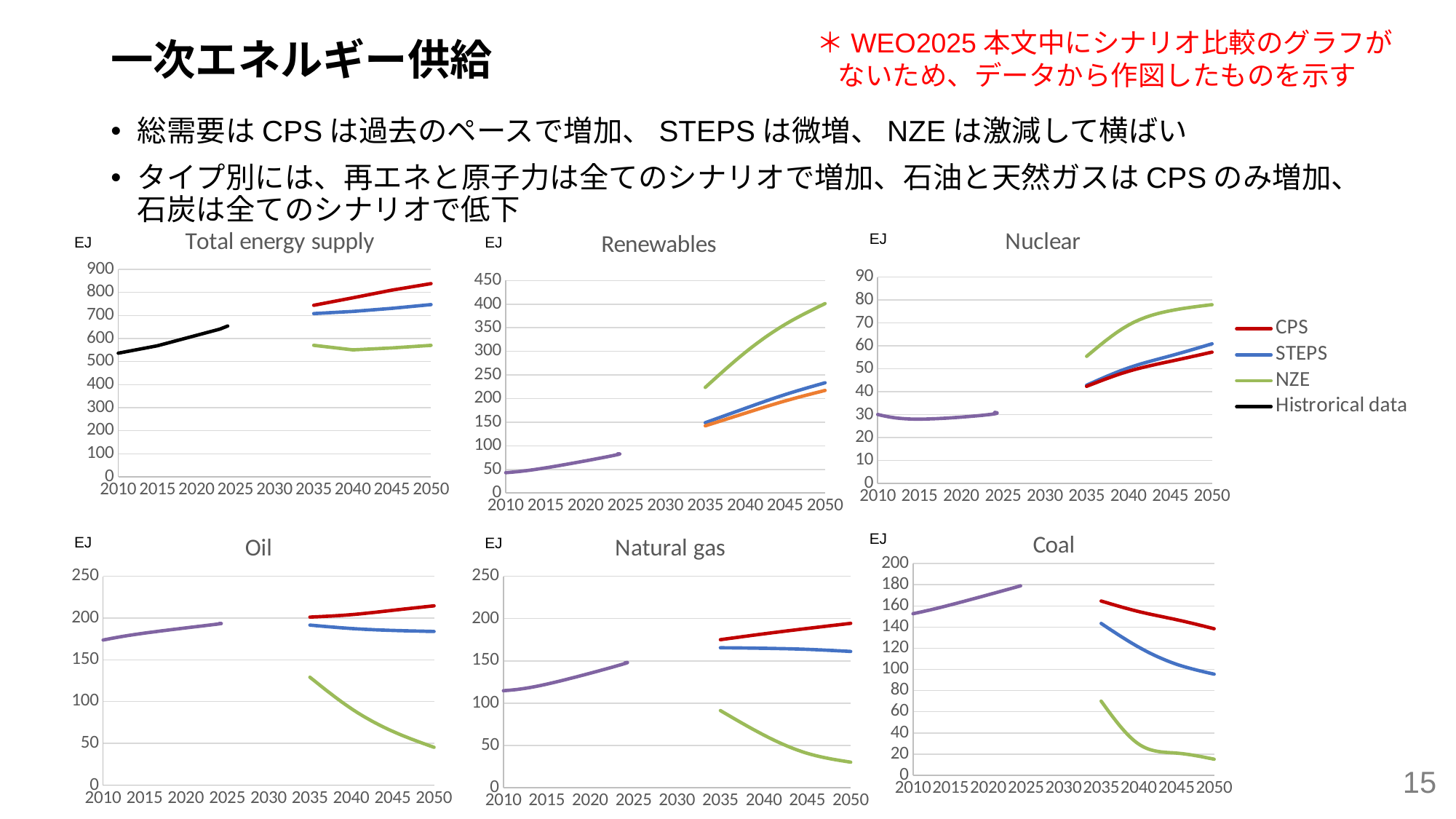

＊WEO2025本文中にシナリオ比較のグラフがないため、データから作図したものを示す
# 一次エネルギー供給
総需要はCPSは過去のペースで増加、STEPSは微増、NZEは激減して横ばい
タイプ別には、再エネと原子力は全てのシナリオで増加、石油と天然ガスはCPSのみ増加、石炭は全てのシナリオで低下

### Chart:

| Category | Nuclear | Nuclear | Nuclear | Nuclear |
|---|---|---|---|---|

### Chart:

| Category | CPS | STEPS | NZE | Histrorical data |
|---|---|---|---|---|

### Chart:

| Category | Renewables | Renewables | Renewables | Renewables |
|---|---|---|---|---|
EJ
EJ
EJ

### Chart:

| Category | Oil | Oil | Oil | Oil |
|---|---|---|---|---|

### Chart:

| Category | Natural gas | Natural gas | Natural gas | Natural gas |
|---|---|---|---|---|

### Chart:

| Category | Coal | Coal | Coal | Coal |
|---|---|---|---|---|
EJ
EJ
EJ
15